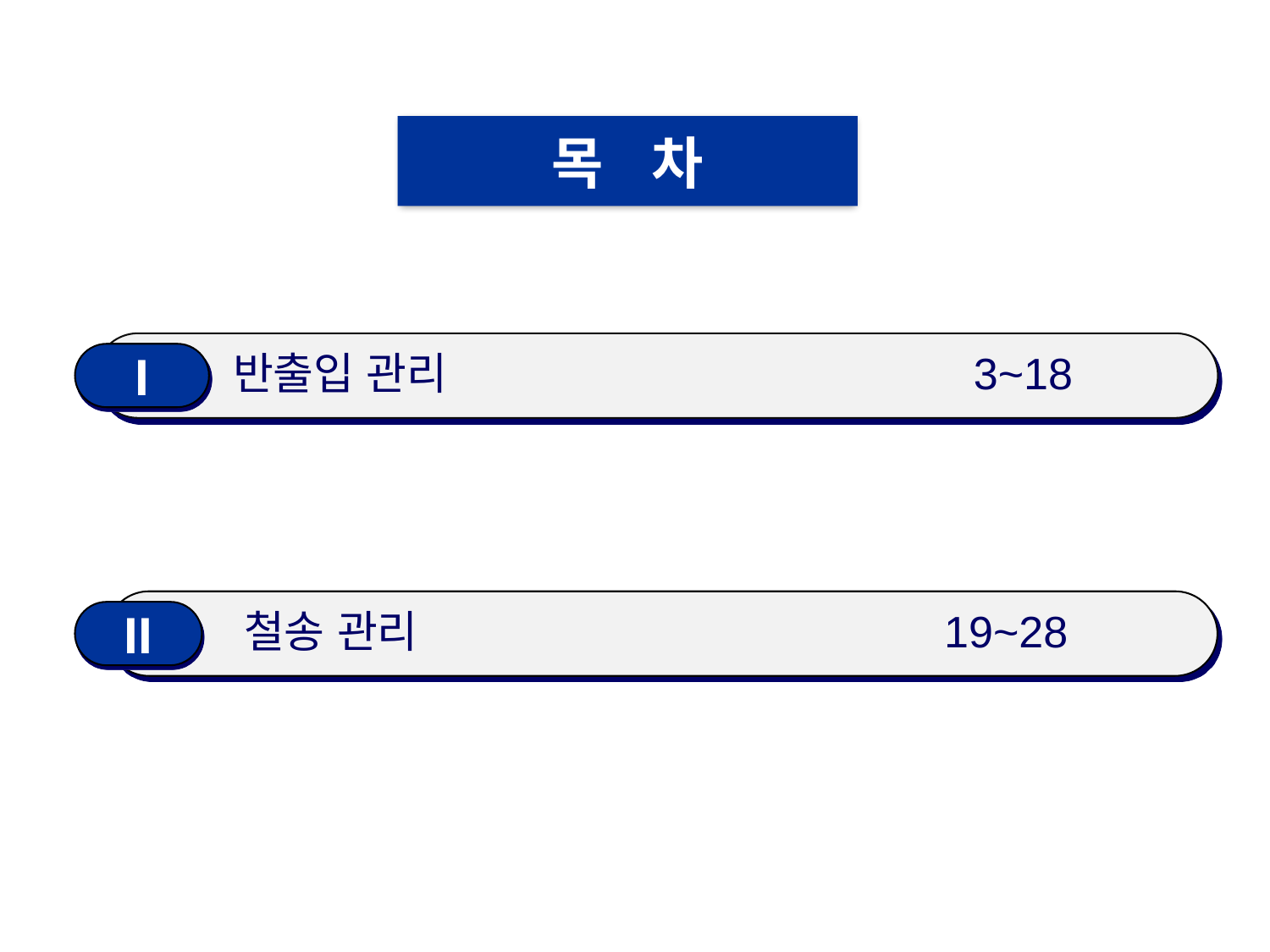

목   차
반출입 관리                                          3~18
I
철송 관리                                          19~28
II